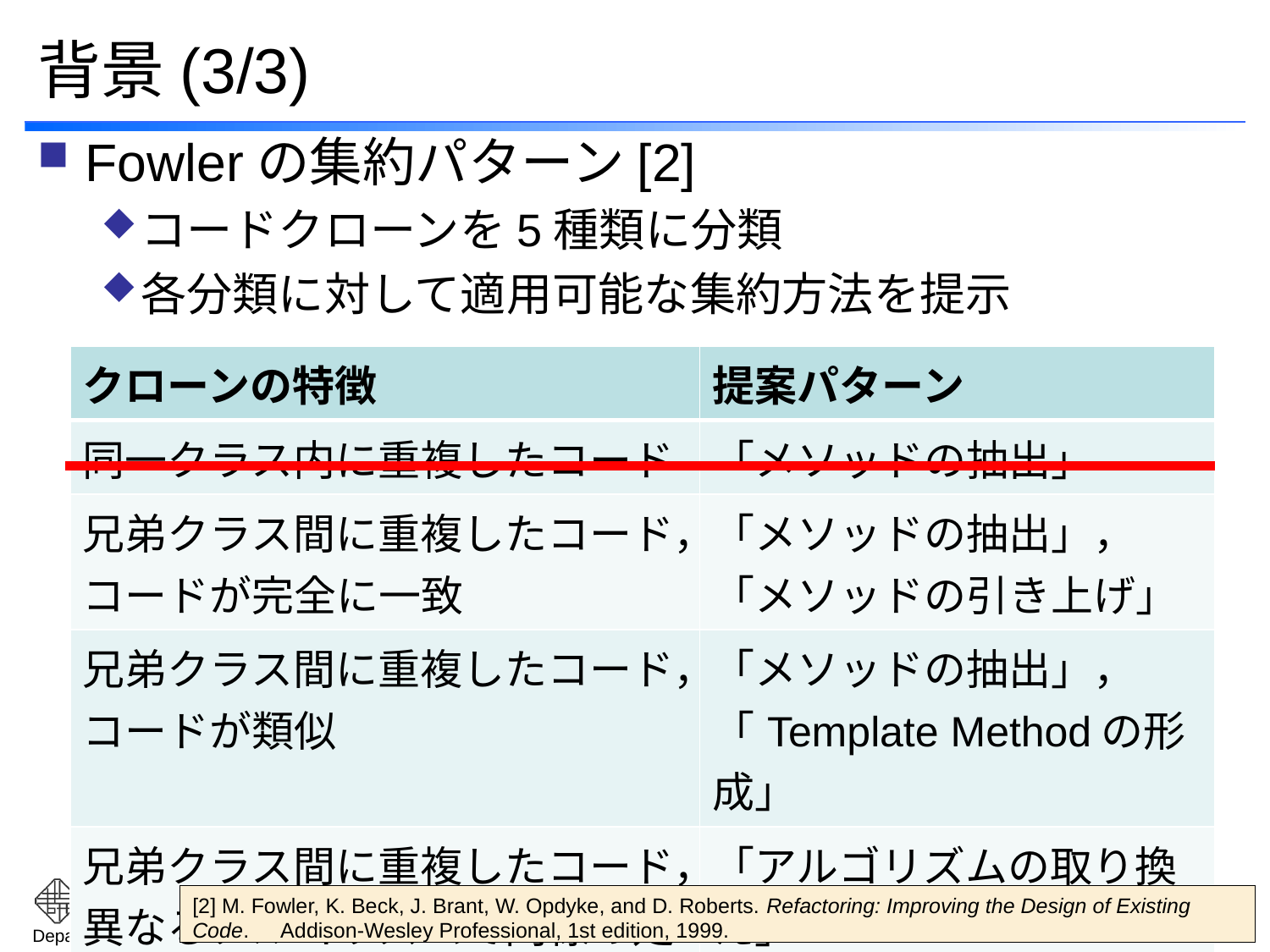

# 背景(3/3)
Fowlerの集約パターン[2]
コードクローンを5種類に分類
各分類に対して適用可能な集約方法を提示

| クローンの特徴 | 提案パターン |
| --- | --- |
| 同一クラス内に重複したコード | 「メソッドの抽出」 |
| 兄弟クラス間に重複したコード， コードが完全に一致 | 「メソッドの抽出」， 「メソッドの引き上げ」 |
| 兄弟クラス間に重複したコード， コードが類似 | 「メソッドの抽出」， 「Template Methodの形成」 |
| 兄弟クラス間に重複したコード， 異なるアルゴリズムで同様の処理 | 「アルゴリズムの取り換え」 |
| 関係のないクラス間に重複したコード | 「クラスの抽出」 |
[2] M. Fowler, K. Beck, J. Brant, W. Opdyke, and D. Roberts. Refactoring: Improving the Design of Existing Code.　Addison-Wesley Professional, 1st edition, 1999.
4